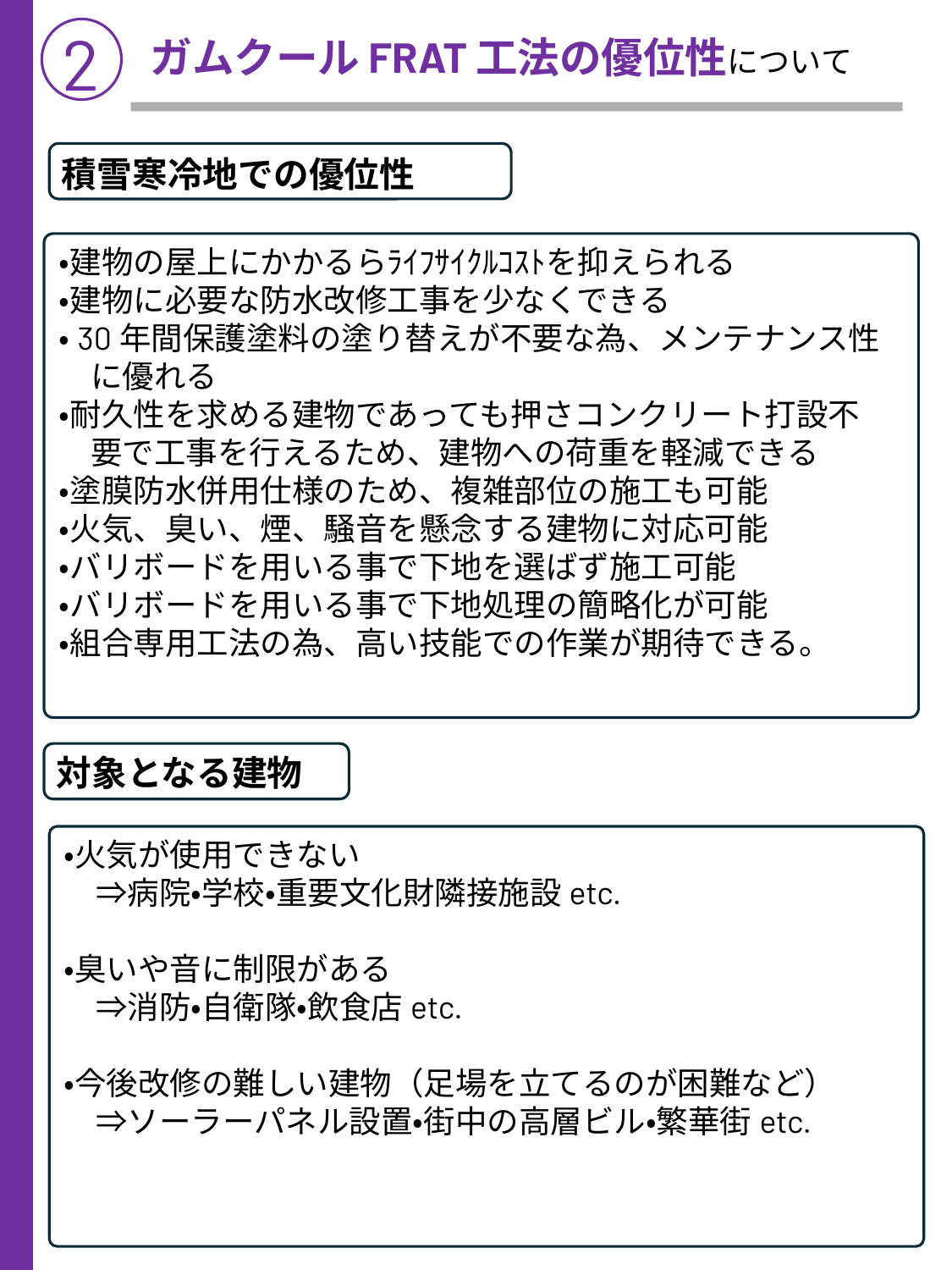

2

ガムクールFRAT工法の優位性について

積雪寒冷地での優位性
・建物の屋上にかかるらﾗｲﾌｻｲｸﾙｺｽﾄを抑えられる
・建物に必要な防水改修工事を少なくできる
・30年間保護塗料の塗り替えが不要な為、メンテナンス性
　に優れる
・耐久性を求める建物であっても押さコンクリート打設不
　要で工事を行えるため、建物への荷重を軽減できる
・塗膜防水併用仕様のため、複雑部位の施工も可能
・火気、臭い、煙、騒音を懸念する建物に対応可能
・バリボードを用いる事で下地を選ばず施工可能
・バリボードを用いる事で下地処理の簡略化が可能
・組合専用工法の為、高い技能での作業が期待できる。

対象となる建物
・火気が使用できない
　⇒病院・学校・重要文化財隣接施設etc.

・臭いや音に制限がある
　⇒消防・自衛隊・飲食店etc.

・今後改修の難しい建物（足場を立てるのが困難など）
　⇒ソーラーパネル設置・街中の高層ビル・繁華街etc.